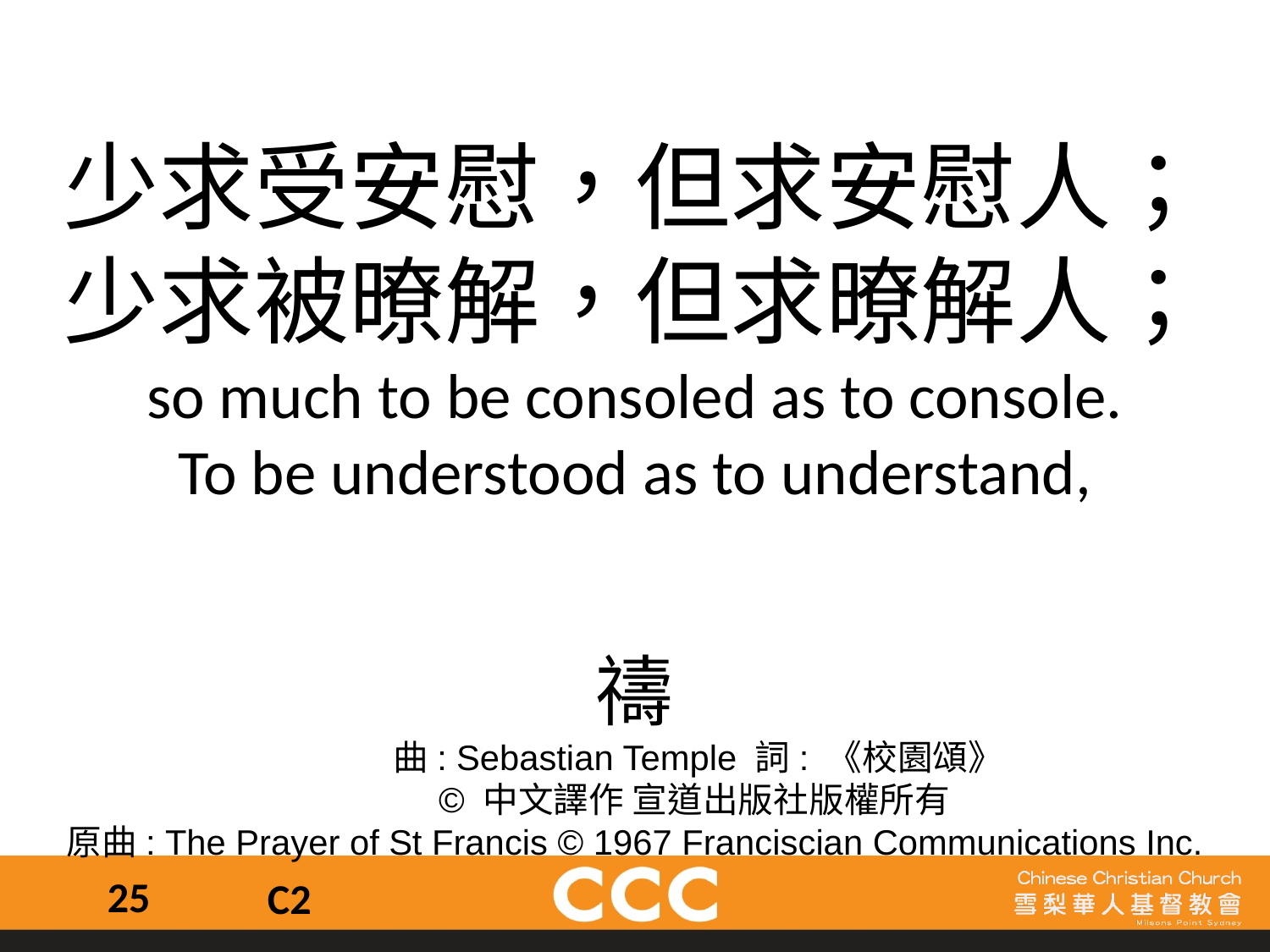

少求受安慰，但求安慰人；
少求被暸解，但求暸解人；
so much to be consoled as to console.
To be understood as to understand,
禱
	曲: Sebastian Temple 詞: 《校園頌》
	© 中文譯作 宣道出版社版權所有
原曲: The Prayer of St Francis © 1967 Franciscian Communications Inc.
25
C2